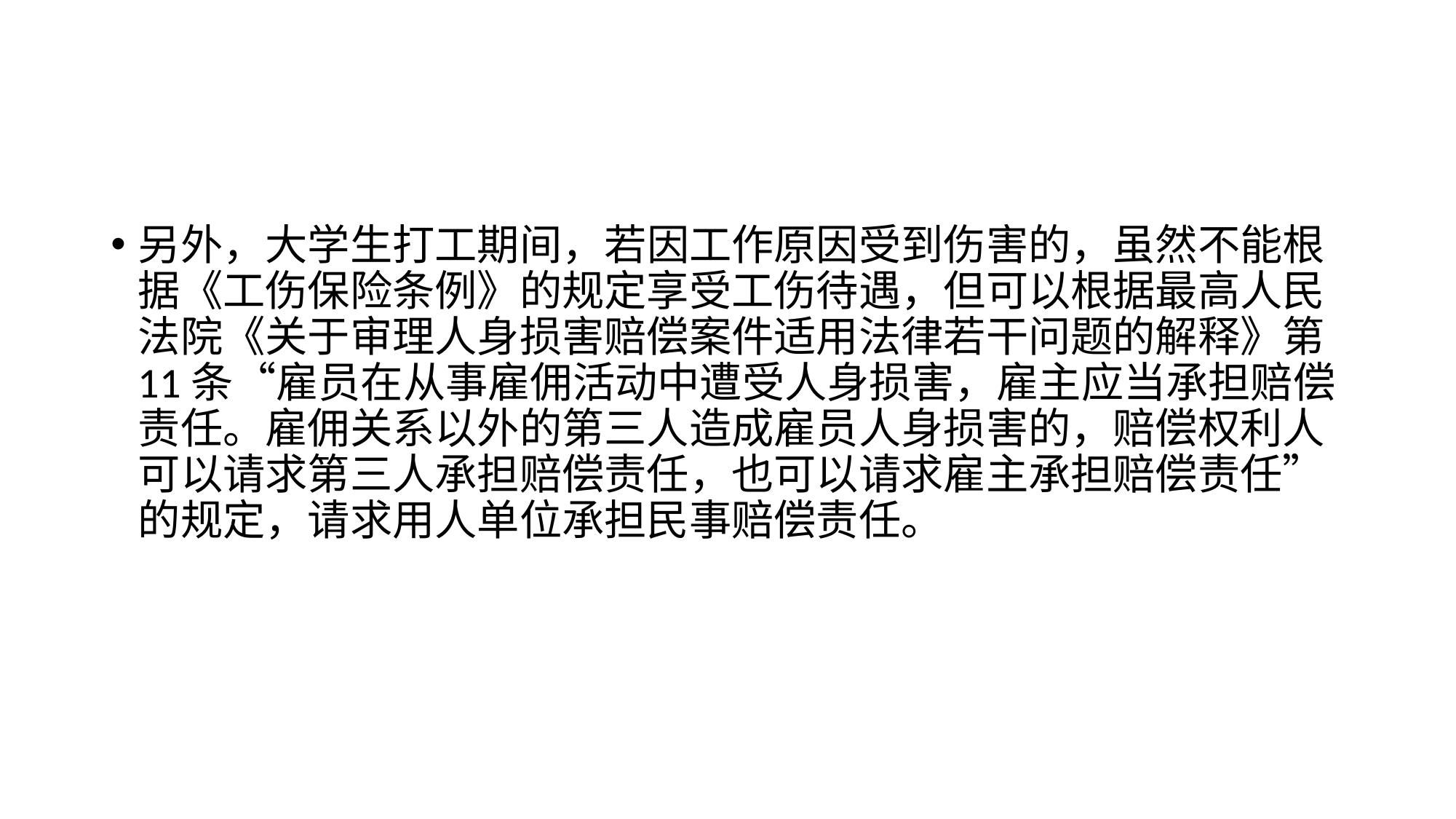

#
另外，大学生打工期间，若因工作原因受到伤害的，虽然不能根据《工伤保险条例》的规定享受工伤待遇，但可以根据最高人民法院《关于审理人身损害赔偿案件适用法律若干问题的解释》第11条“雇员在从事雇佣活动中遭受人身损害，雇主应当承担赔偿责任。雇佣关系以外的第三人造成雇员人身损害的，赔偿权利人可以请求第三人承担赔偿责任，也可以请求雇主承担赔偿责任”的规定，请求用人单位承担民事赔偿责任。